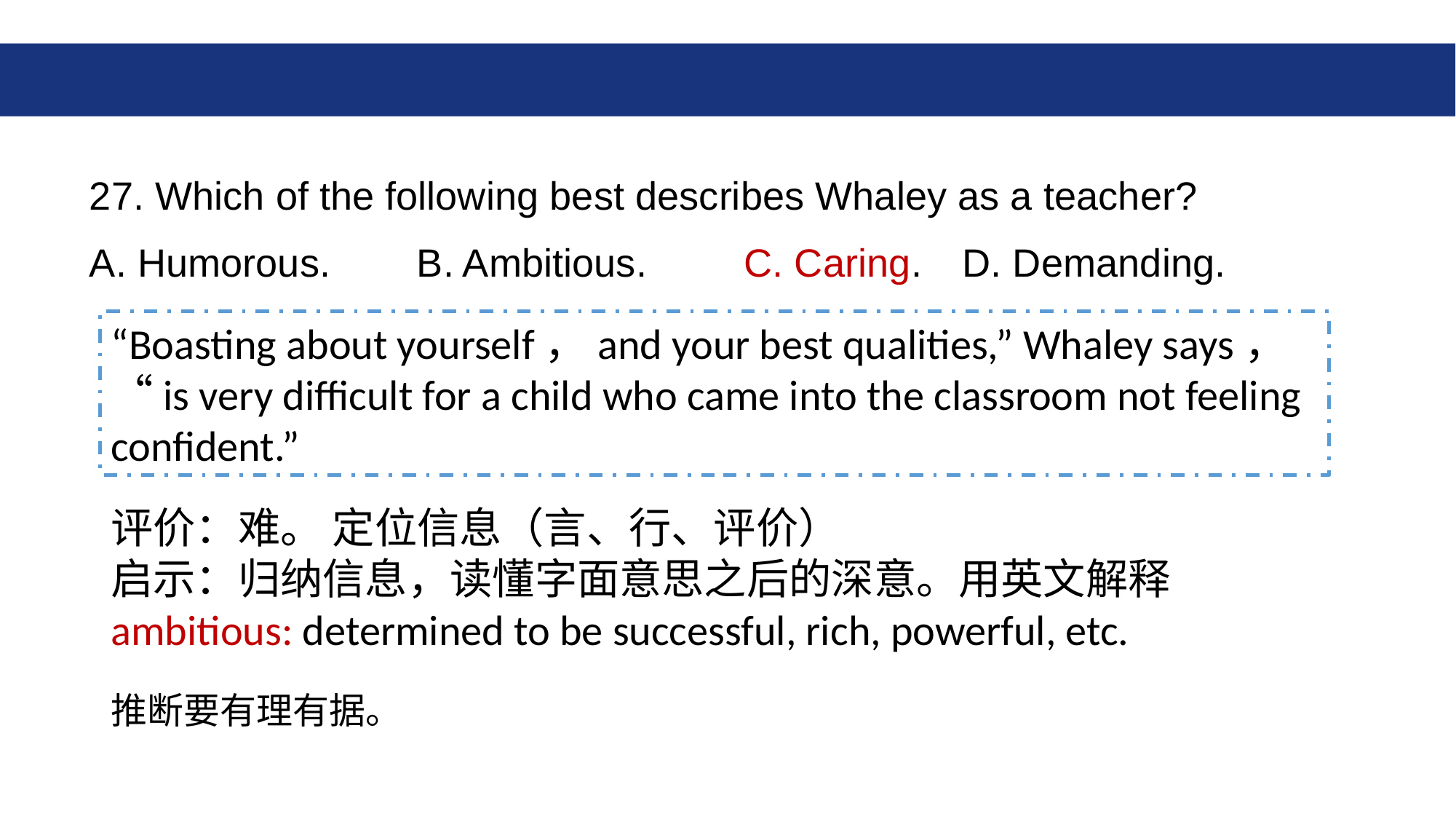

#
27. Which of the following best describes Whaley as a teacher?
A. Humorous.	B. Ambitious.	C. Caring.	D. Demanding.

“Boasting about yourself，and your best qualities,” Whaley says，“is very difficult for a child who came into the classroom not feeling confident.”
评价：难。 定位信息（言、行、评价）
启示：归纳信息，读懂字面意思之后的深意。用英文解释
ambitious: determined to be successful, rich, powerful, etc.
推断要有理有据。